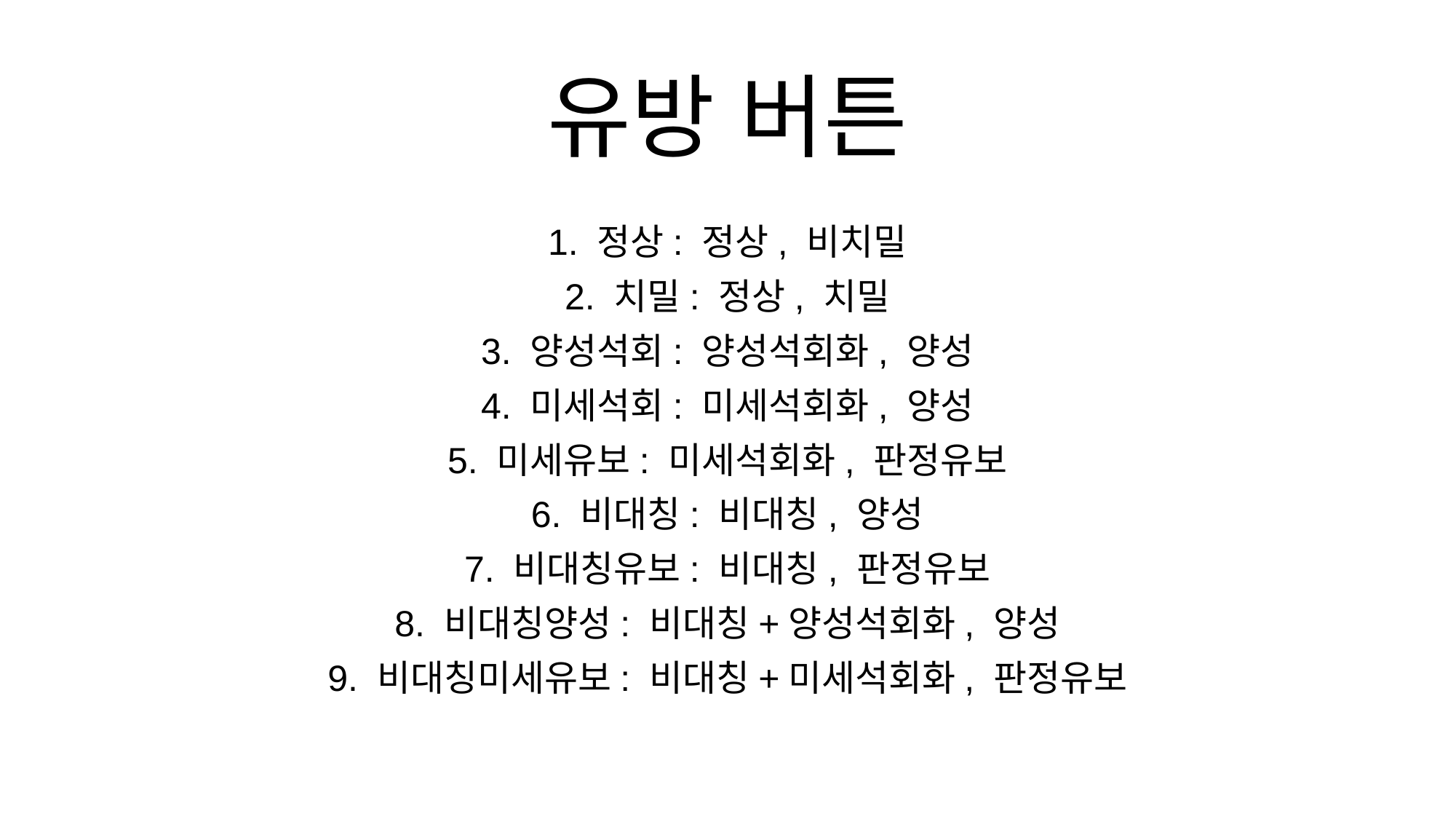

# 유방 버튼
1. 정상: 정상, 비치밀
2. 치밀: 정상, 치밀
3. 양성석회: 양성석회화, 양성
4. 미세석회: 미세석회화, 양성
5. 미세유보: 미세석회화, 판정유보
6. 비대칭: 비대칭, 양성
7. 비대칭유보: 비대칭, 판정유보
8. 비대칭양성: 비대칭+양성석회화, 양성
9. 비대칭미세유보: 비대칭+미세석회화, 판정유보